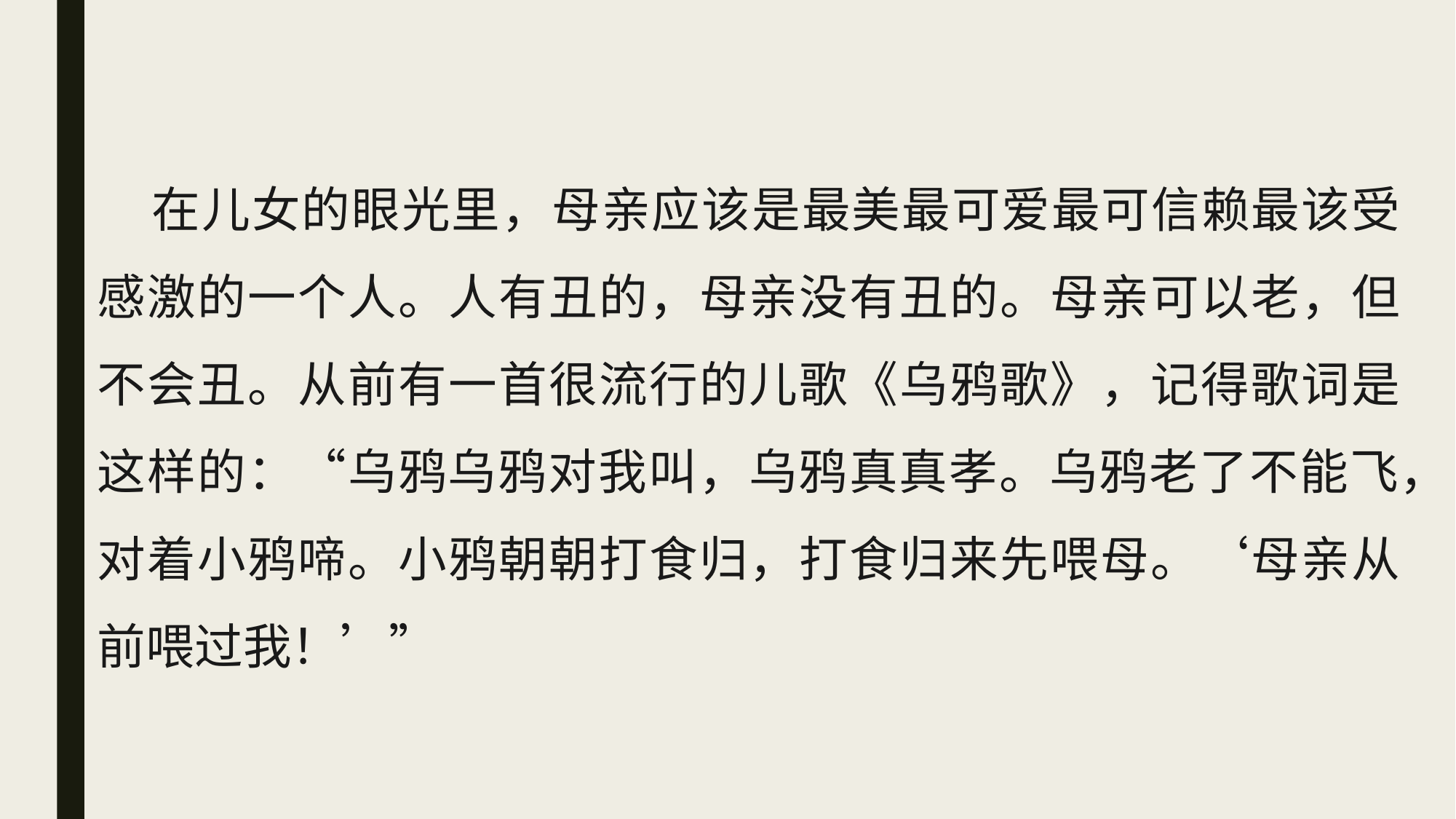

在儿女的眼光里，母亲应该是最美最可爱最可信赖最该受感激的一个人。人有丑的，母亲没有丑的。母亲可以老，但不会丑。从前有一首很流行的儿歌《乌鸦歌》，记得歌词是这样的：“乌鸦乌鸦对我叫，乌鸦真真孝。乌鸦老了不能飞，对着小鸦啼。小鸦朝朝打食归，打食归来先喂母。‘母亲从前喂过我！’”